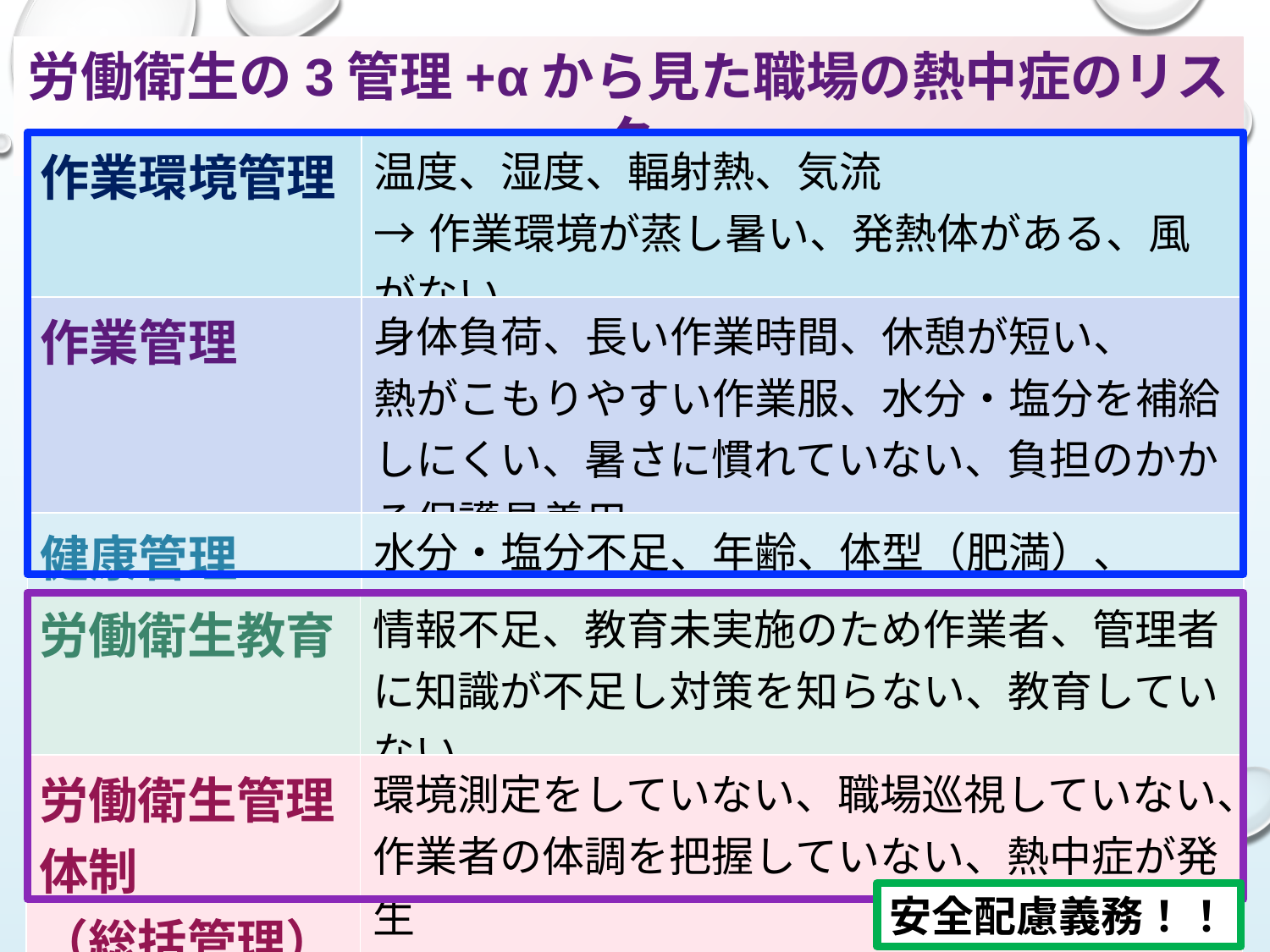

労働衛生の3管理+αから見た職場の熱中症のリスク
| 作業環境管理 | 温度、湿度、輻射熱、気流 →作業環境が蒸し暑い、発熱体がある、風がない |
| --- | --- |
| 作業管理 | 身体負荷、長い作業時間、休憩が短い、 熱がこもりやすい作業服、水分・塩分を補給しにくい、暑さに慣れていない、負担のかかる保護具着用 |
| 健康管理 | 水分・塩分不足、年齢、体型（肥満）、 持病がある、下痢・脱水がある、服薬している、 健康状態、暑熱順化の状況の確認 |

| 労働衛生教育 | 情報不足、教育未実施のため作業者、管理者に知識が不足し対策を知らない、教育していない |
| --- | --- |
| 労働衛生管理体制 （総括管理） | 環境測定をしていない、職場巡視していない、 作業者の体調を把握していない、熱中症が発生 した場合の救急体制がない |

安全配慮義務！！